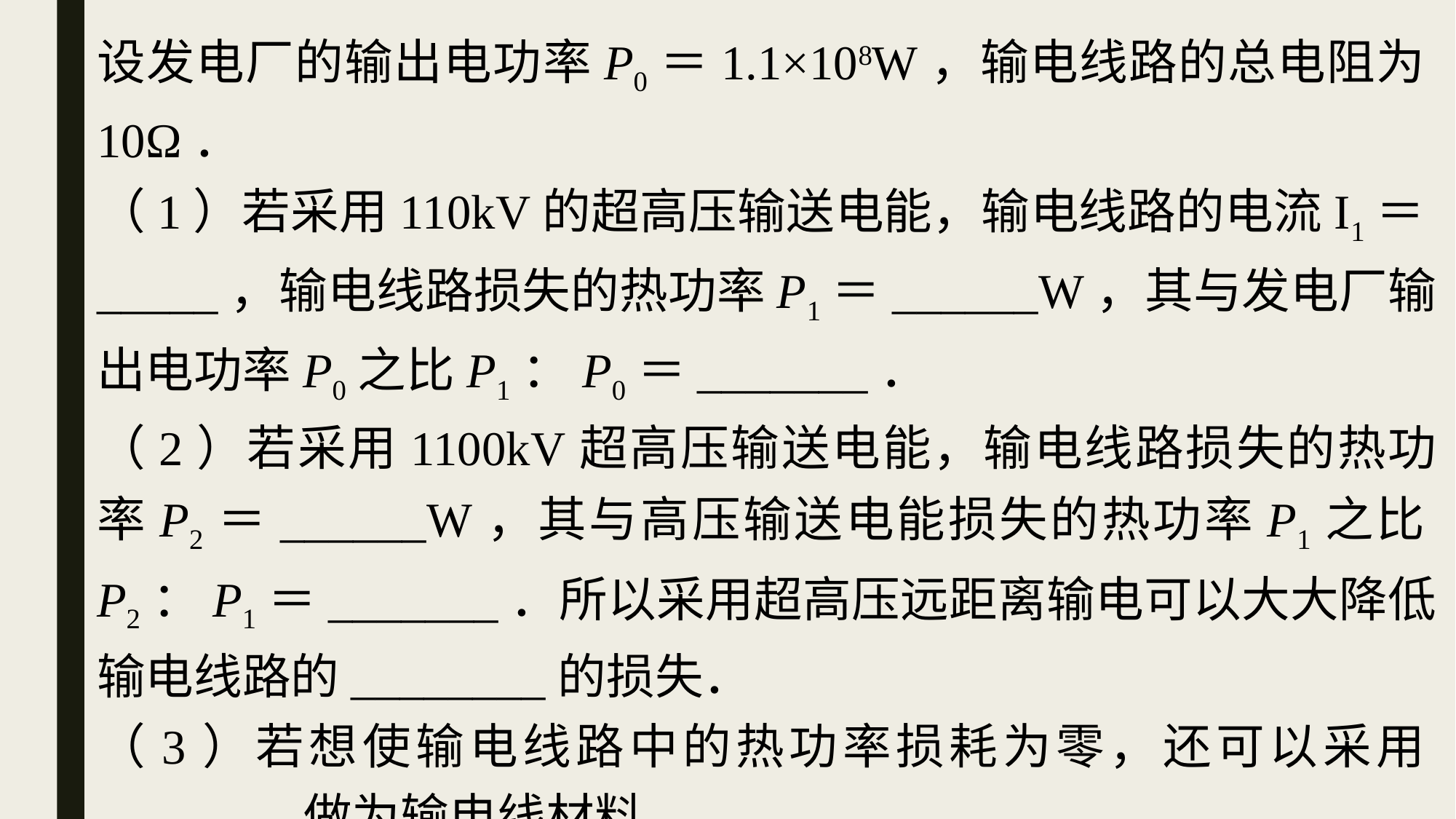

设发电厂的输出电功率P0＝1.1×108W，输电线路的总电阻为10Ω．
（1）若采用110kV的超高压输送电能，输电线路的电流I1＝_____，输电线路损失的热功率P1＝______W，其与发电厂输出电功率P0之比P1：P0＝_______．
（2）若采用1100kV超高压输送电能，输电线路损失的热功率P2＝______W，其与高压输送电能损失的热功率P1之比P2：P1＝_______．所以采用超高压远距离输电可以大大降低输电线路的________的损失．
（3）若想使输电线路中的热功率损耗为零，还可以采用________做为输电线材料．